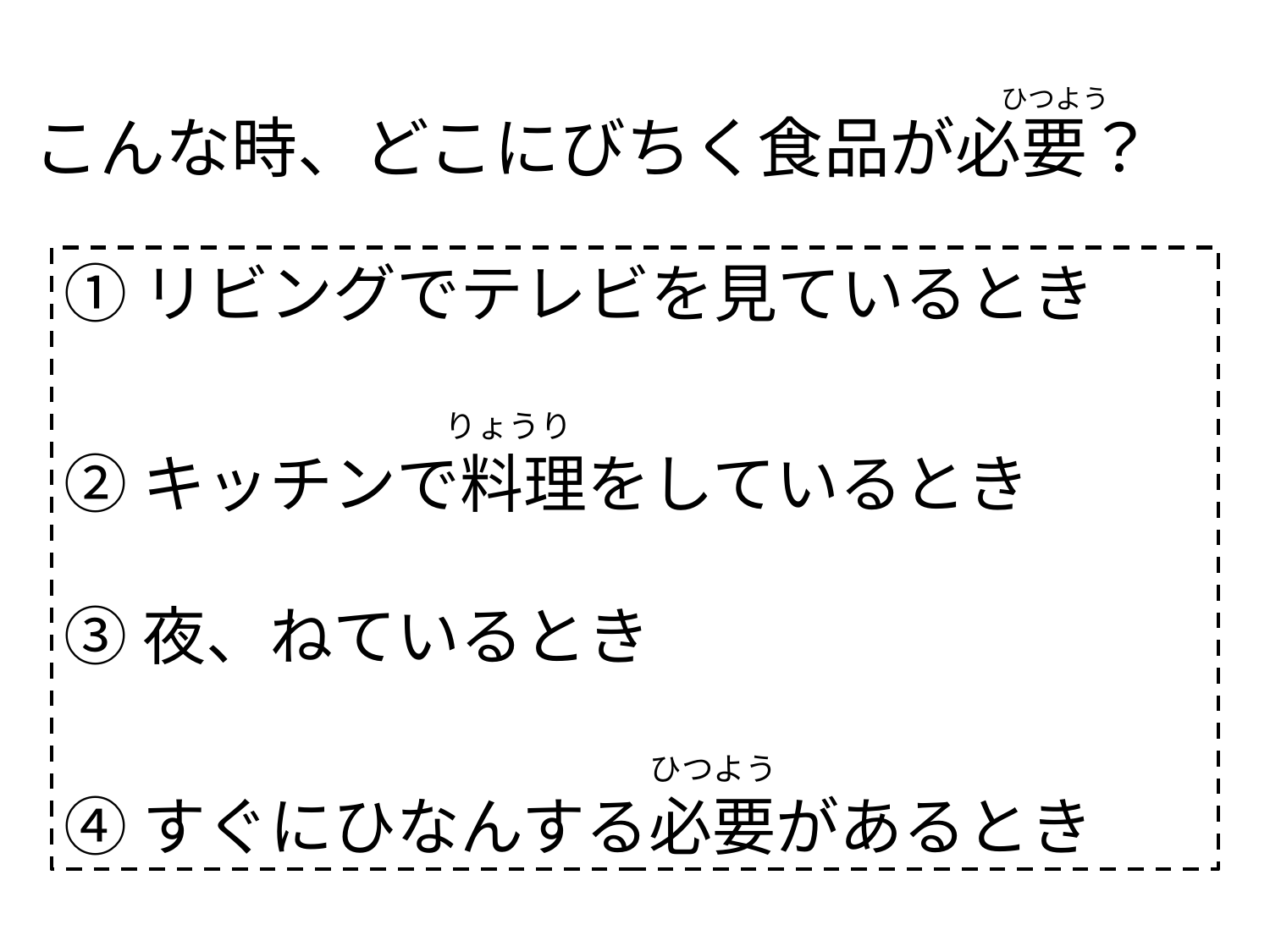

# ひつよう こんな時、どこにびちく食品が必要？
①リビングでテレビを見ているとき

　　　　　　　　　　　　りょうり
②キッチンで料理をしているとき

③夜、ねているとき

　　　　　　　　  　　　　　　　　　　ひつよう
④すぐにひなんする必要があるとき